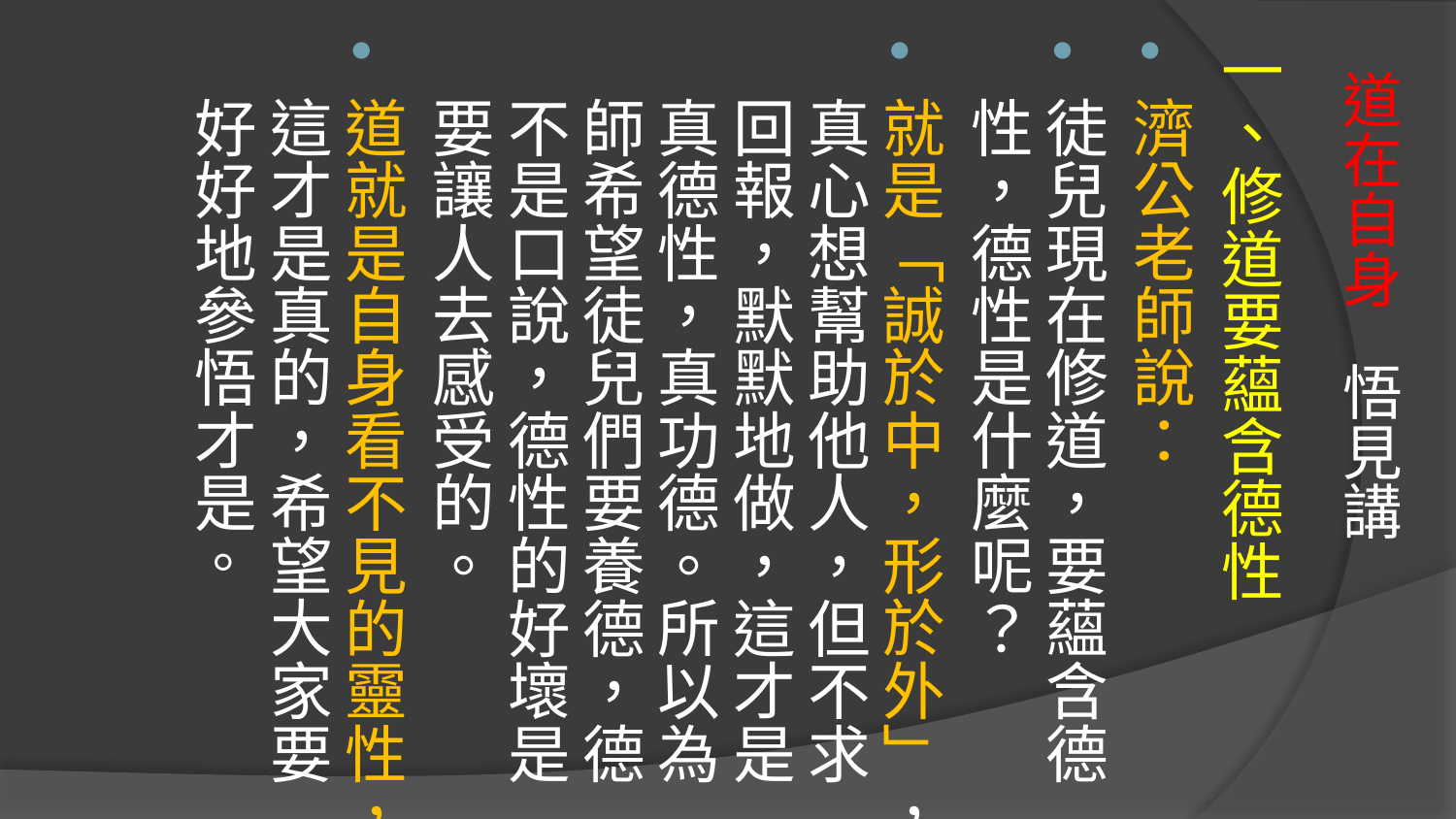

一、修道要蘊含德性
濟公老師說：
徒兒現在修道，要蘊含德性，德性是什麼呢？
就是「誠於中，形於外」，真心想幫助他人，但不求回報，默默地做，這才是真德性，真功德。所以為師希望徒兒們要養德，德不是口說，德性的好壞是要讓人去感受的。
道就是自身看不見的靈性，這才是真的，希望大家要好好地參悟才是。

# 道在自身    悟見講